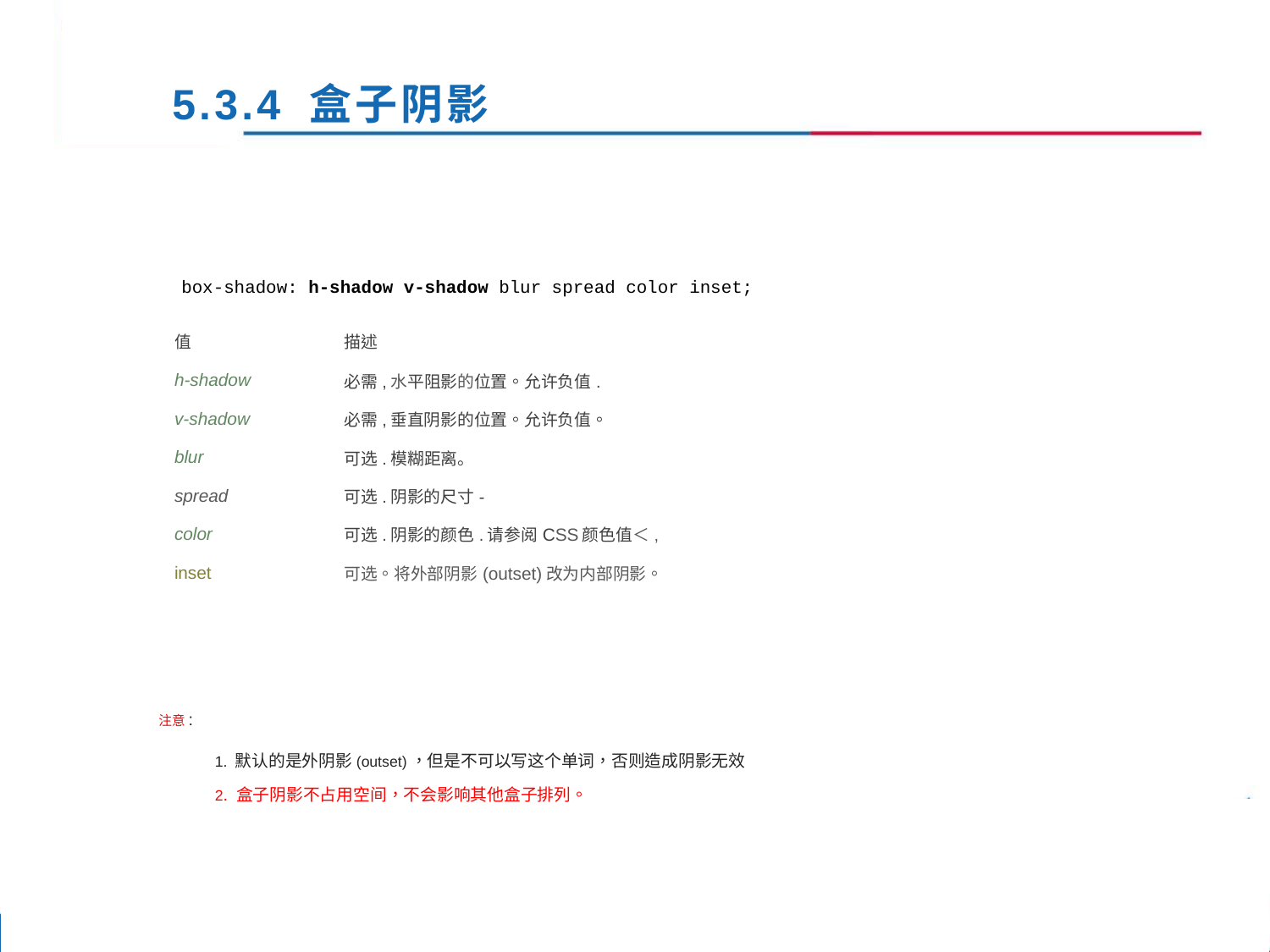

5.3.4 盒子阴影
| box-shadow: h-shadow v-shadow blur spread color inset; |  |
| --- | --- |
| 值 | 描述 |
| h-shadow | 必需,水平阻影的位置。允许负值. |
| v-shadow | 必需,垂直阴影的位置。允许负值。 |
| blur | 可选.模糊距离。 |
| spread | 可选.阴影的尺寸- |
| color | 可选.阴影的颜色.请参阅CSS颜色值＜, |
| inset | 可选。将外部阴影(outset)改为内部阴影。 |
注意:
1. 默认的是外阴影(outset)，但是不可以写这个单词，否则造成阴影无效
2. 盒子阴影不占用空间，不会影响其他盒子排列。